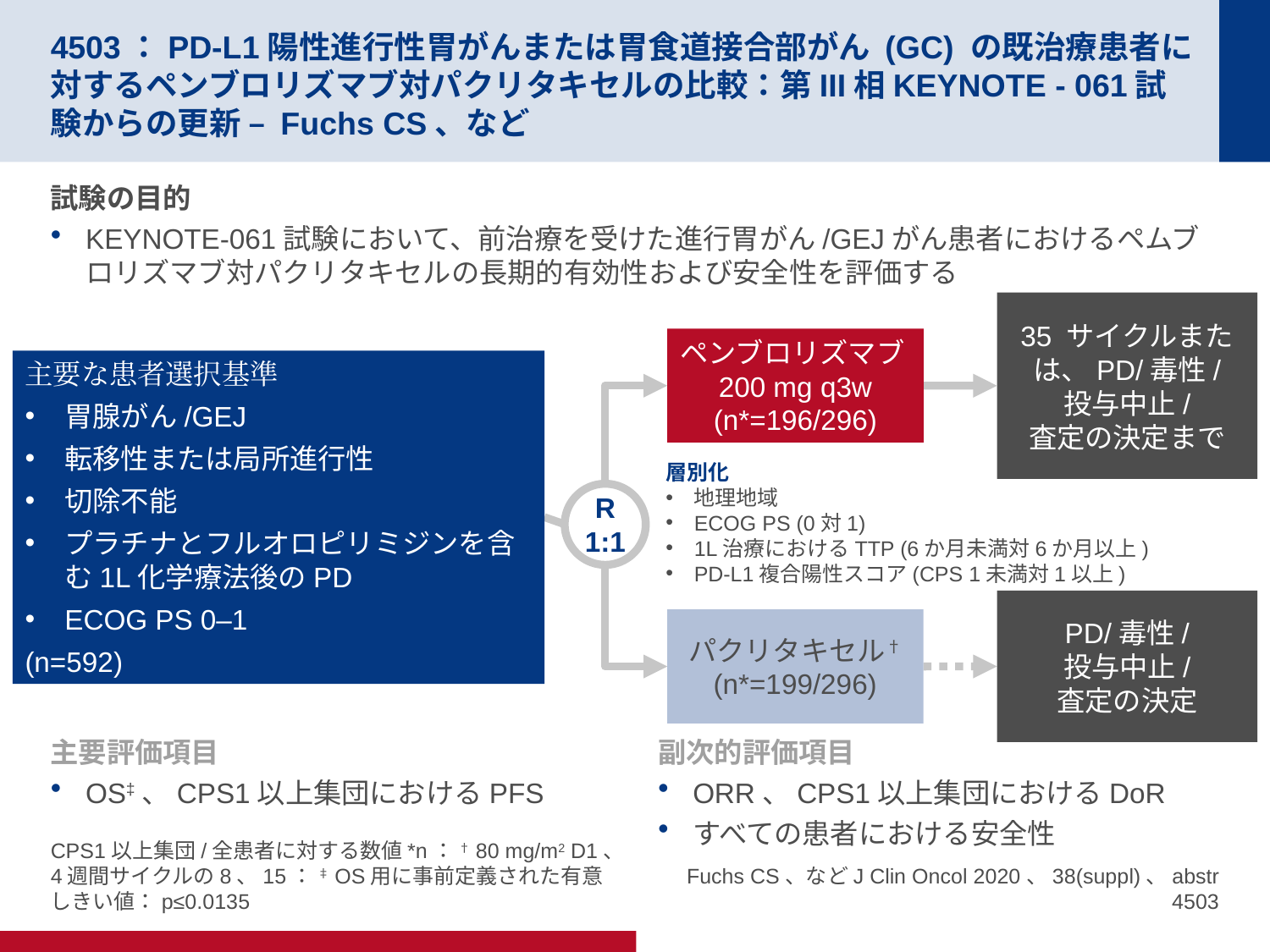

# 4503：PD-L1陽性進行性胃がんまたは胃食道接合部がん (GC) の既治療患者に対するペンブロリズマブ対パクリタキセルの比較：第III相KEYNOTE - 061試験からの更新 – Fuchs CS、など
試験の目的
KEYNOTE-061試験において、前治療を受けた進行胃がん/GEJがん患者におけるペムブロリズマブ対パクリタキセルの長期的有効性および安全性を評価する
35 サイクルまたは、PD/毒性/
投与中止/
査定の決定まで
ペンブロリズマブ
200 mg q3w
(n*=196/296)
主要な患者選択基準
胃腺がん/GEJ
転移性または局所進行性
切除不能
プラチナとフルオロピリミジンを含む1L化学療法後のPD
ECOG PS 0–1
(n=592)
層別化
地理地域
ECOG PS (0対1)
1L治療におけるTTP (6か月未満対6か月以上)
PD-L1複合陽性スコア(CPS 1未満対1以上)
R
1:1
PD/毒性/
投与中止/
査定の決定
パクリタキセル†
(n*=199/296)
主要評価項目
OS‡、CPS1以上集団におけるPFS

副次的評価項目
ORR、CPS1以上集団におけるDoR
すべての患者における安全性
CPS1以上集団/全患者に対する数値*n： †80 mg/m2 D1、4週間サイクルの8、15： ‡OS用に事前定義された有意しきい値：p≤0.0135
Fuchs CS、などJ Clin Oncol 2020、38(suppl)、abstr 4503